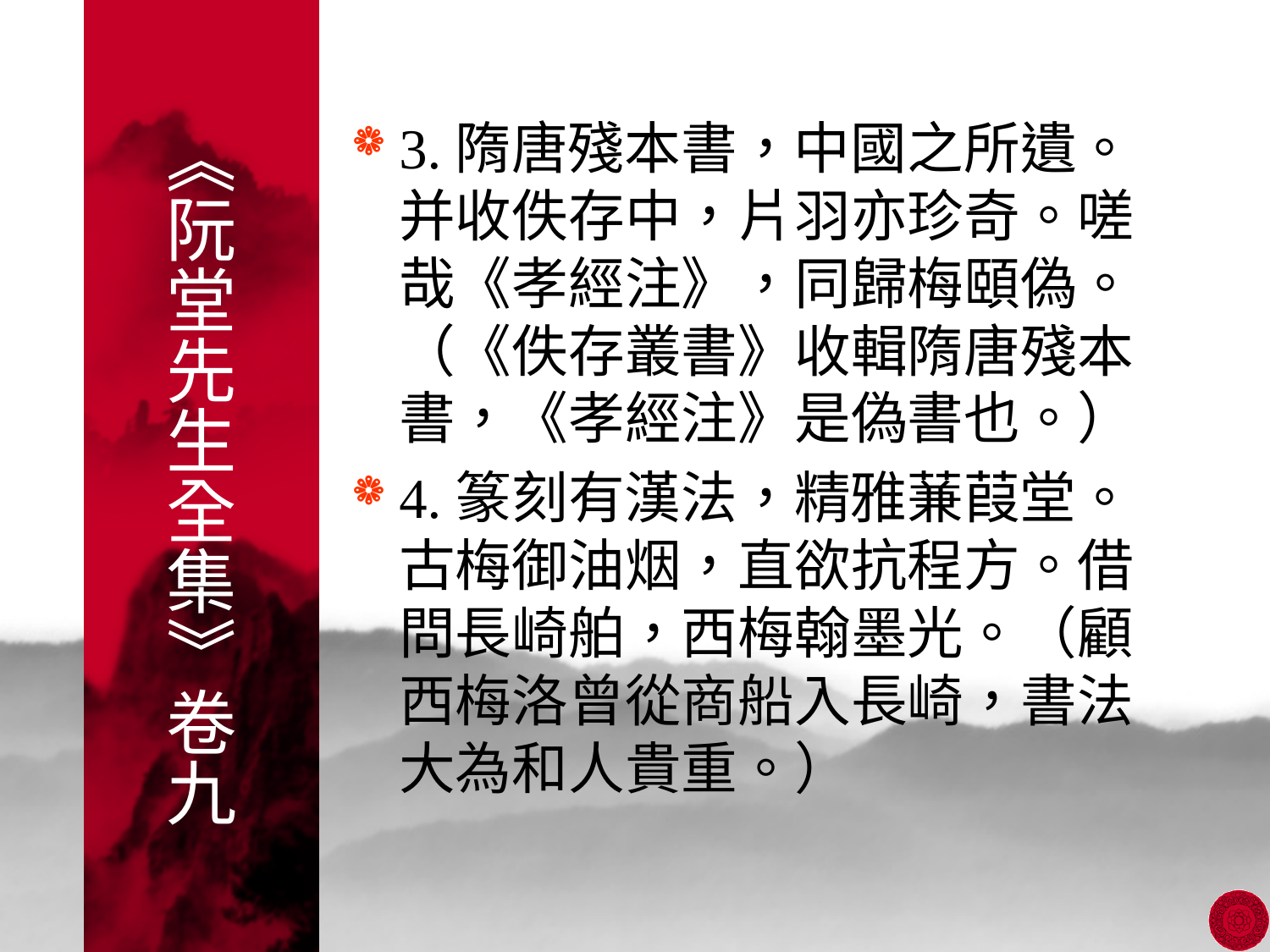

3.隋唐殘本書，中國之所遺。并收佚存中，片羽亦珍奇。嗟哉《孝經注》，同歸梅頤偽。（《佚存叢書》收輯隋唐殘本書，《孝經注》是偽書也。）
4.篆刻有漢法，精雅蒹葭堂。古梅御油烟，直欲抗程方。借問長崎舶，西梅翰墨光。（顧西梅洛曾從商船入長崎，書法大為和人貴重。）
# 《阮堂先生全集》卷九